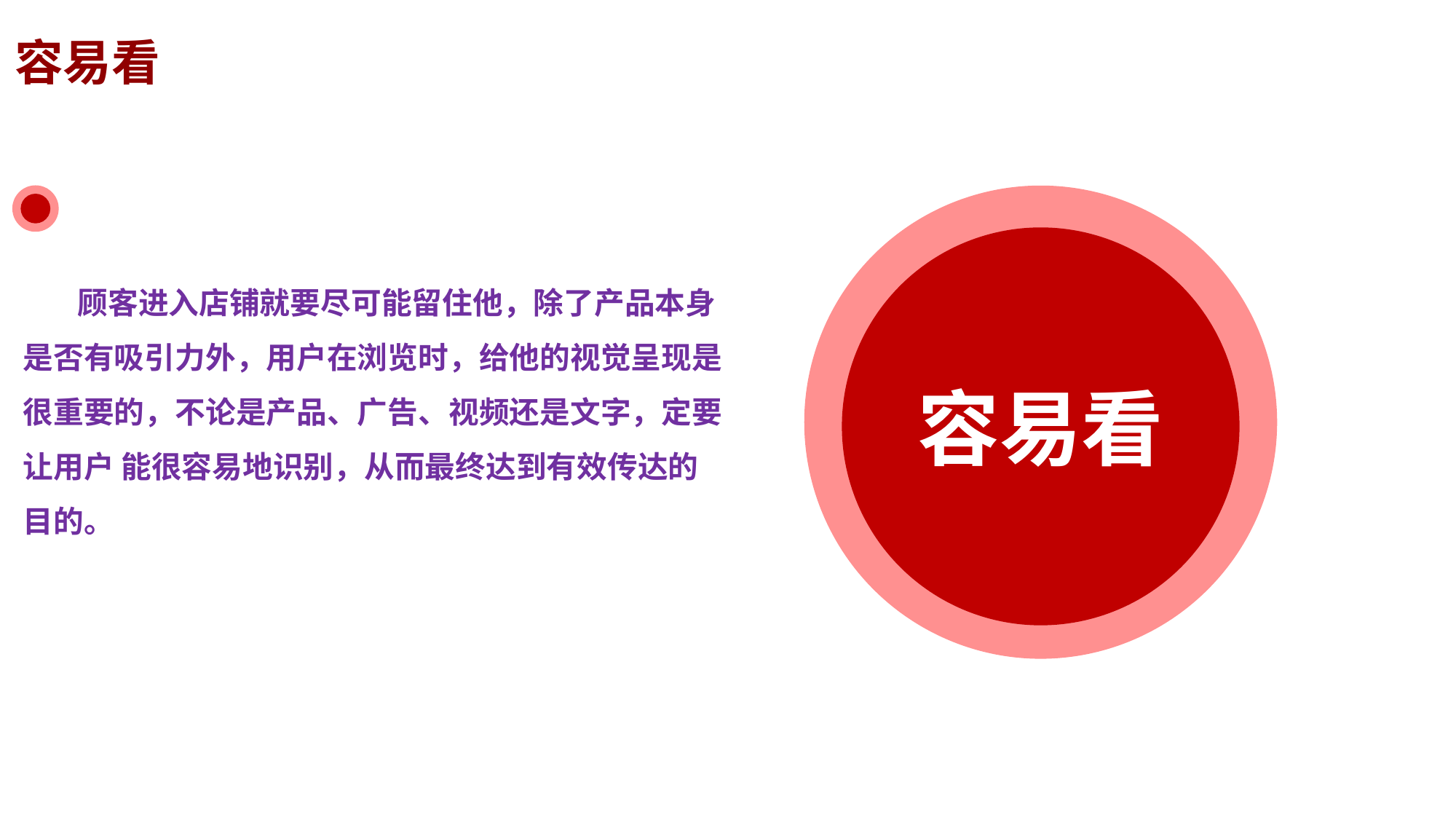

容易看

容易看
       顾客进入店铺就要尽可能留住他，除了产品本身是否有吸引力外，用户在浏览时，给他的视觉呈现是很重要的，不论是产品、广告、视频还是文字，定要让用户 能很容易地识别，从而最终达到有效传达的目的。
目录